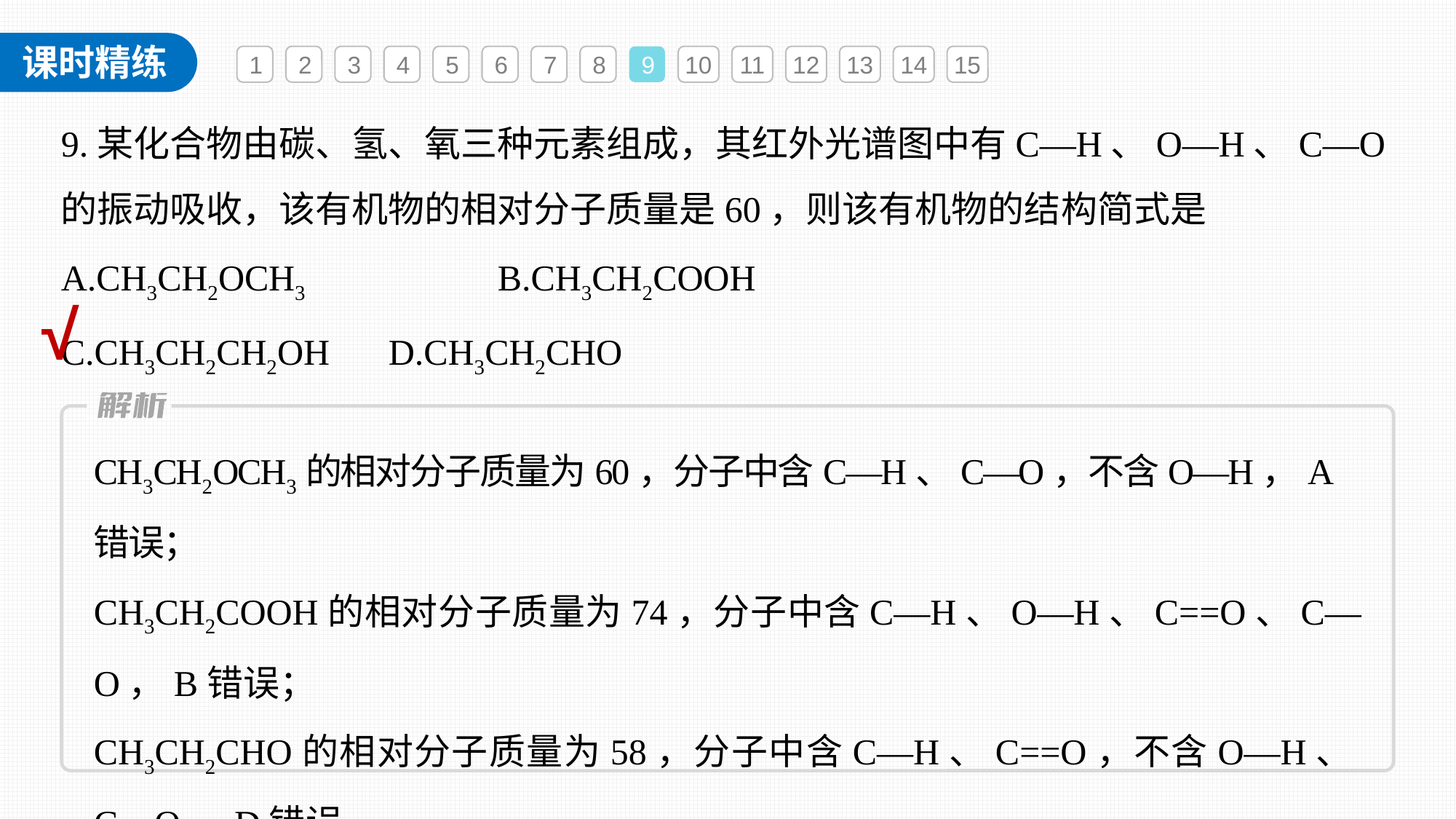

1
2
3
4
5
6
7
8
9
10
11
12
13
14
15
9.某化合物由碳、氢、氧三种元素组成，其红外光谱图中有C—H、O—H、C—O的振动吸收，该有机物的相对分子质量是60，则该有机物的结构简式是
A.CH3CH2OCH3  		B.CH3CH2COOH
C.CH3CH2CH2OH  	D.CH3CH2CHO
√

CH3CH2OCH3的相对分子质量为60，分子中含C—H、C—O，不含O—H，A错误；
CH3CH2COOH的相对分子质量为74，分子中含C—H、O—H、C==O、C—O，B错误；
CH3CH2CHO的相对分子质量为58，分子中含C—H、C==O，不含O—H、C—O，D错误。